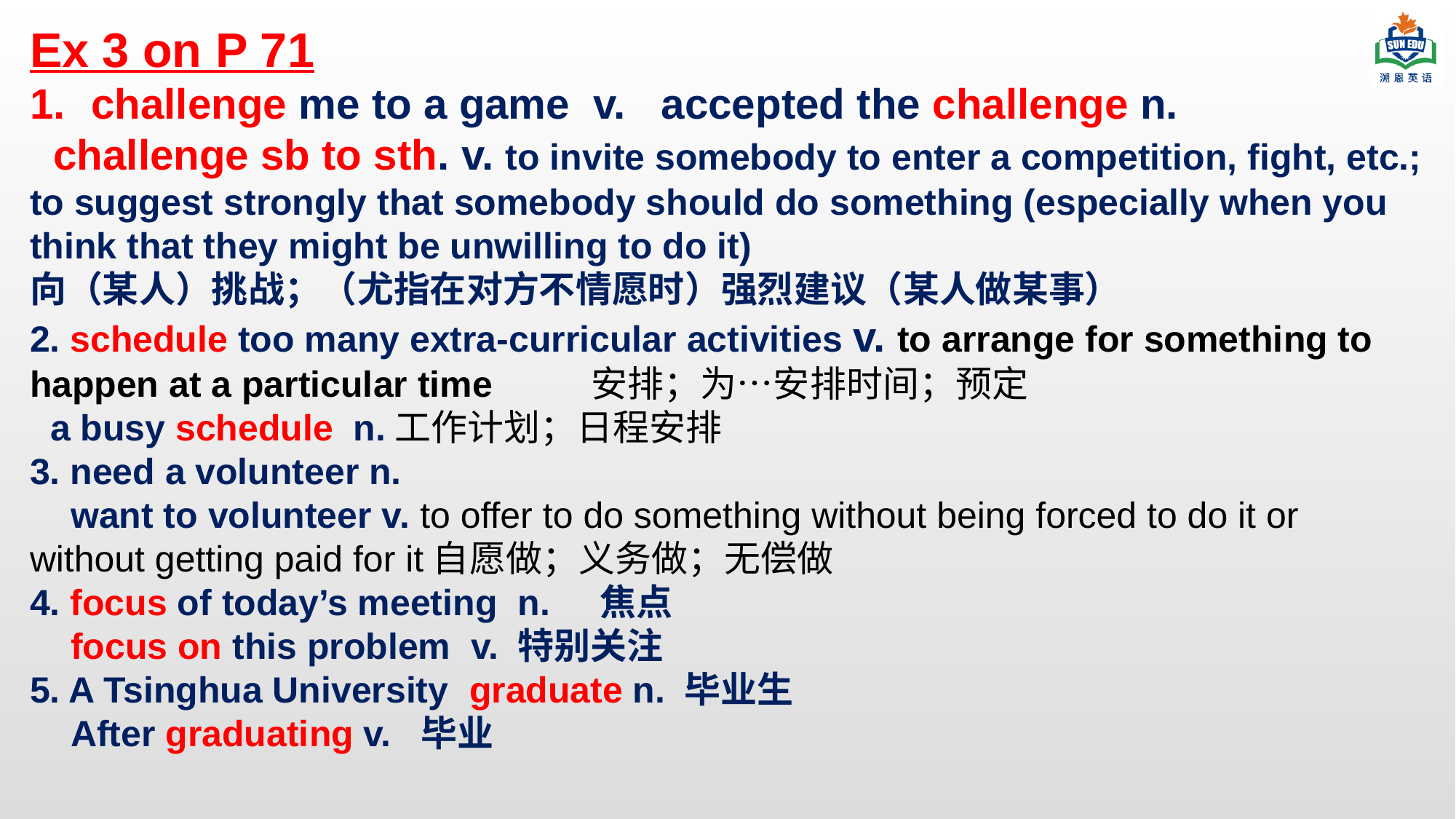

Ex 3 on P 71
challenge me to a game  v.   accepted the challenge n.
  challenge sb to sth. v. to invite somebody to enter a competition, fight, etc.; to suggest strongly that somebody should do something (especially when you think that they might be unwilling to do it)
向（某人）挑战；（尤指在对方不情愿时）强烈建议（某人做某事）
2. schedule too many extra-curricular activities v. to arrange for something to happen at a particular time          安排；为…安排时间；预定
  a busy schedule  n.工作计划；日程安排
3. need a volunteer n.
    want to volunteer v. to offer to do something without being forced to do it or without getting paid for it自愿做；义务做；无偿做
4. focus of today’s meeting  n.    焦点
    focus on this problem  v. 特别关注
5. A Tsinghua University  graduate n. 毕业生
    After graduating v.  毕业